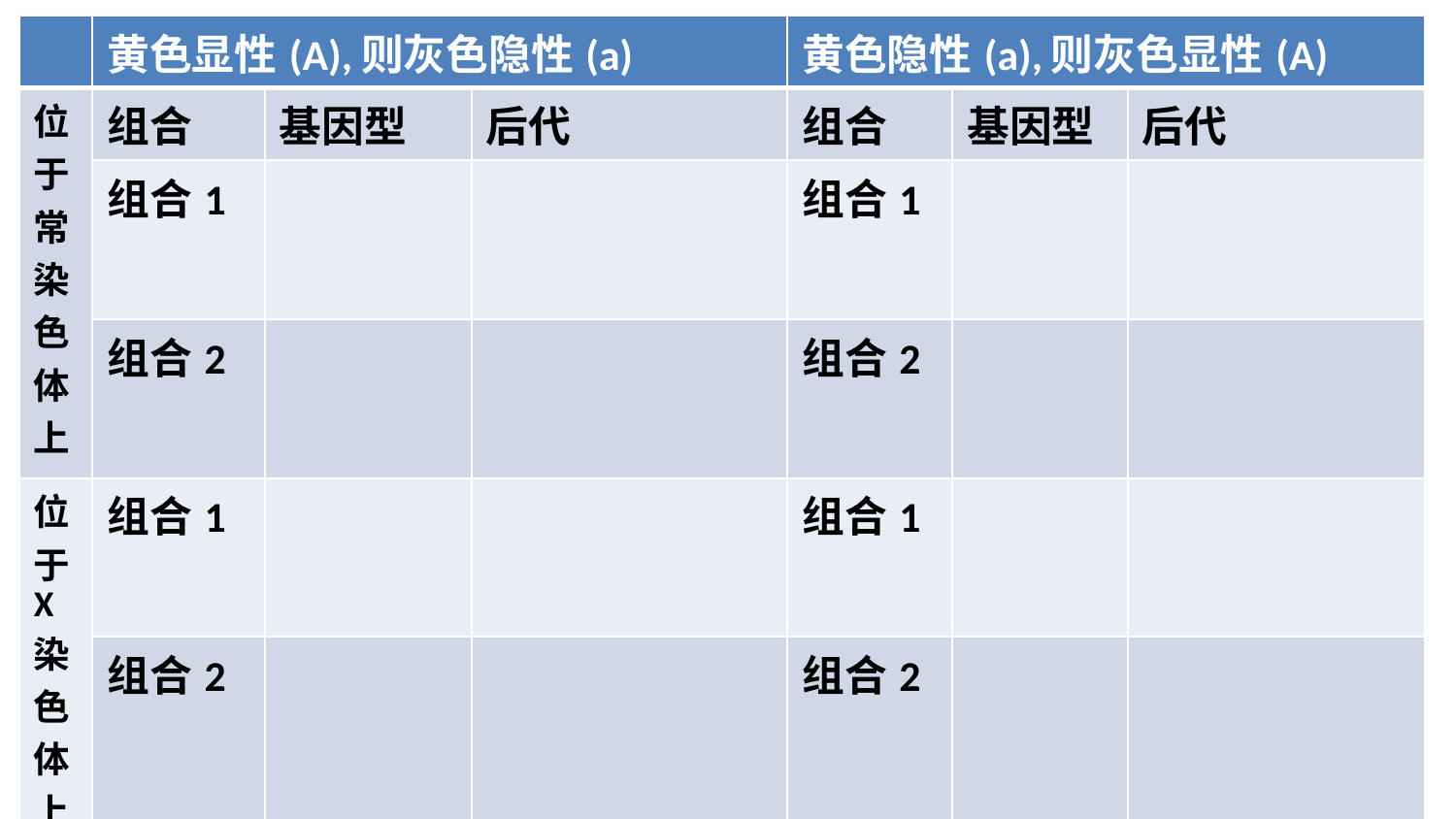

|  | 黄色显性(A),则灰色隐性(a) |  |  | 黄色隐性(a),则灰色显性(A) |  |  |
| --- | --- | --- | --- | --- | --- | --- |
| 位于常染色体上 | 组合 | 基因型 | 后代 | 组合 | 基因型 | 后代 |
|  | 组合1 |  |  | 组合1 |  |  |
|  | 组合2 |  |  | 组合2 |  |  |
| 位于 X 染色体上 | 组合1 |  |  | 组合1 |  |  |
|  | 组合2 |  |  | 组合2 |  |  |